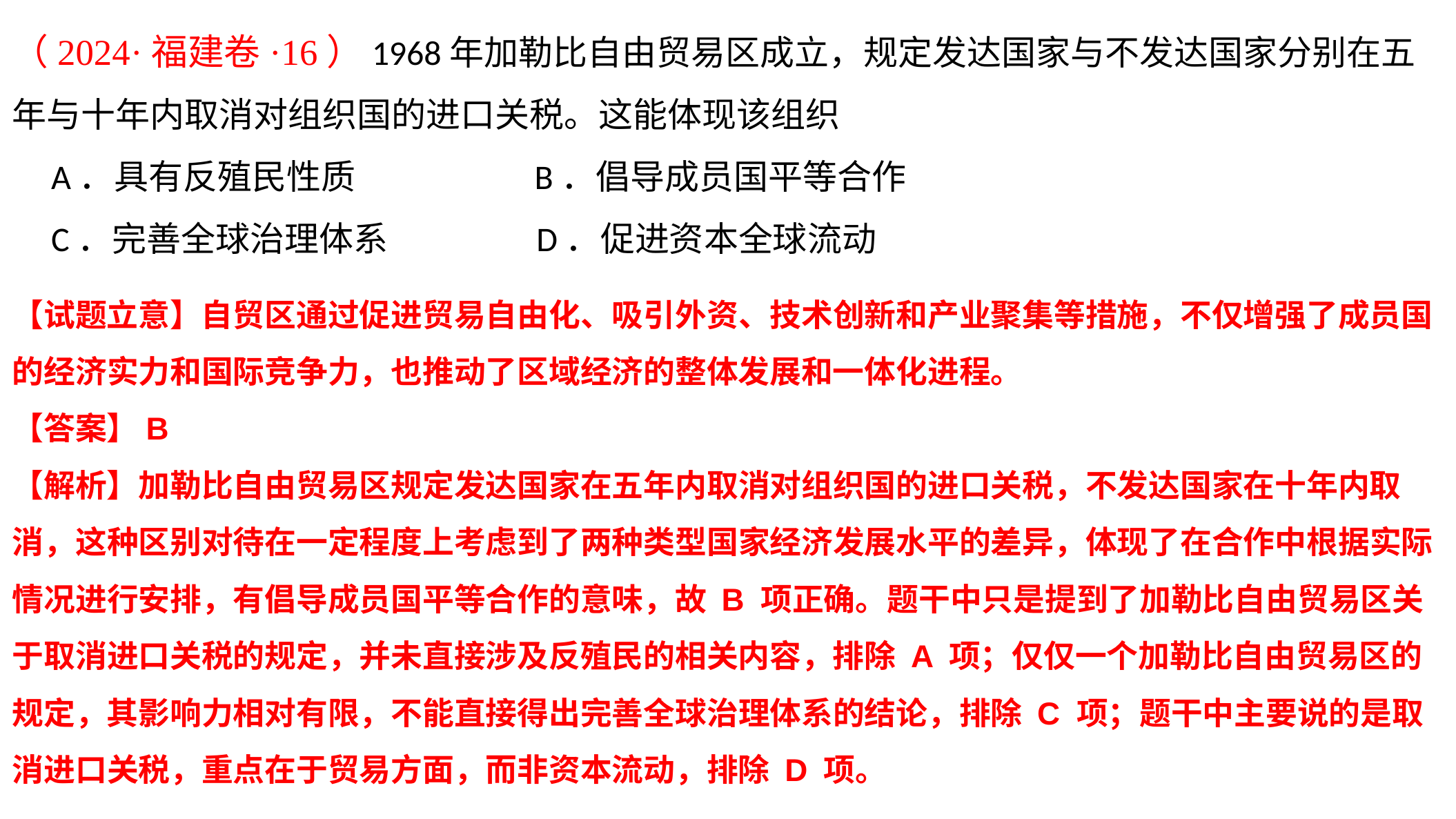

（2024·福建卷·16）1968年加勒比自由贸易区成立，规定发达国家与不发达国家分别在五年与十年内取消对组织国的进口关税。这能体现该组织
     A．具有反殖民性质                      B．倡导成员国平等合作
     C．完善全球治理体系                  D．促进资本全球流动
【试题立意】自贸区通过促进贸易自由化、吸引外资、技术创新和产业聚集等措施，不仅增强了成员国的经济实力和国际竞争力，也推动了区域经济的整体发展和一体化进程。
【答案】B
【解析】加勒比自由贸易区规定发达国家在五年内取消对组织国的进口关税，不发达国家在十年内取消，这种区别对待在一定程度上考虑到了两种类型国家经济发展水平的差异，体现了在合作中根据实际情况进行安排，有倡导成员国平等合作的意味，故 B 项正确。题干中只是提到了加勒比自由贸易区关于取消进口关税的规定，并未直接涉及反殖民的相关内容，排除 A 项；仅仅一个加勒比自由贸易区的规定，其影响力相对有限，不能直接得出完善全球治理体系的结论，排除 C 项；题干中主要说的是取消进口关税，重点在于贸易方面，而非资本流动，排除 D 项。